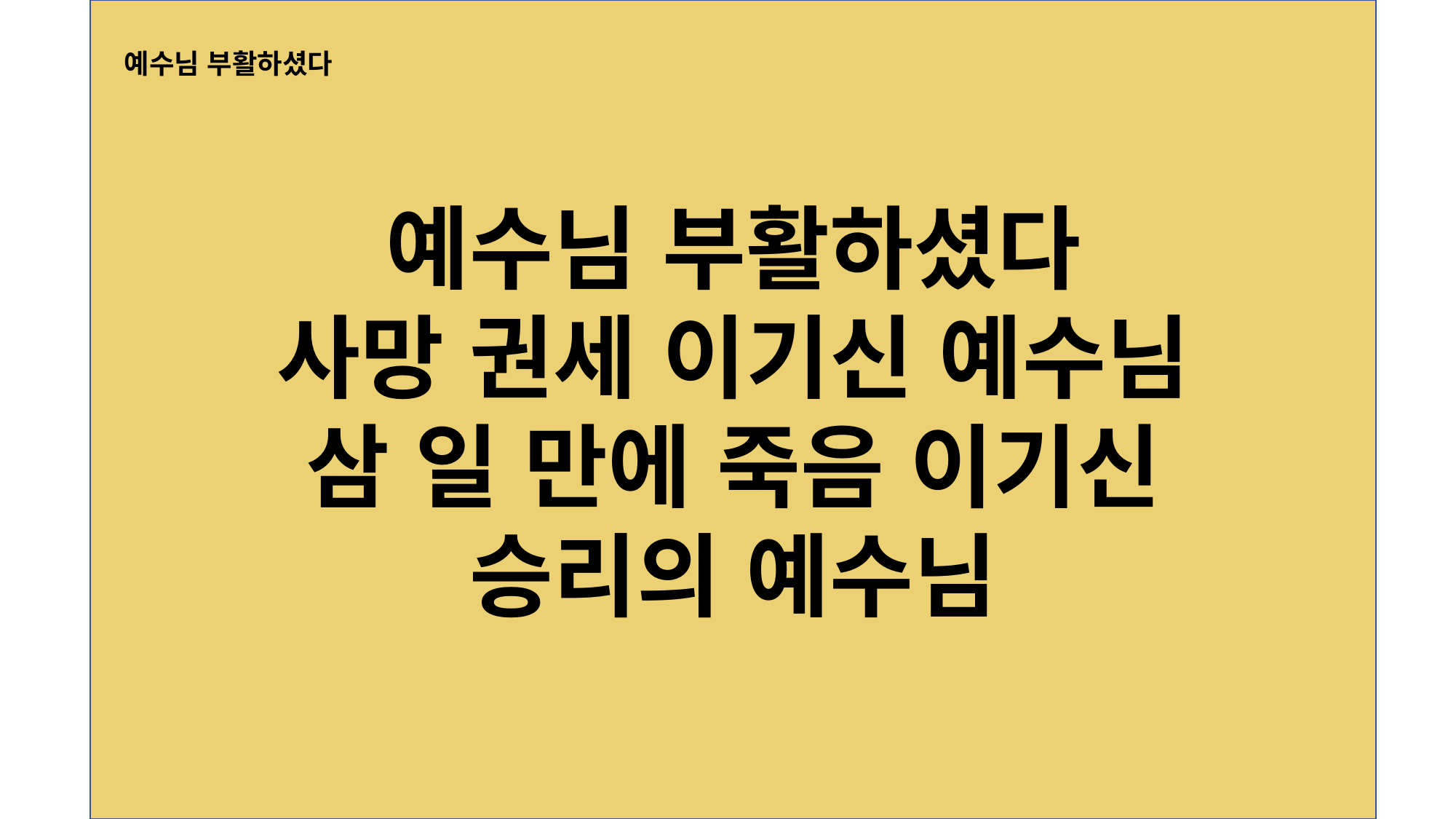

예수님 부활하셨다
사망 권세 이기신 예수님
삼 일 만에 죽음 이기신
승리의 예수님
예수님 부활하셨다